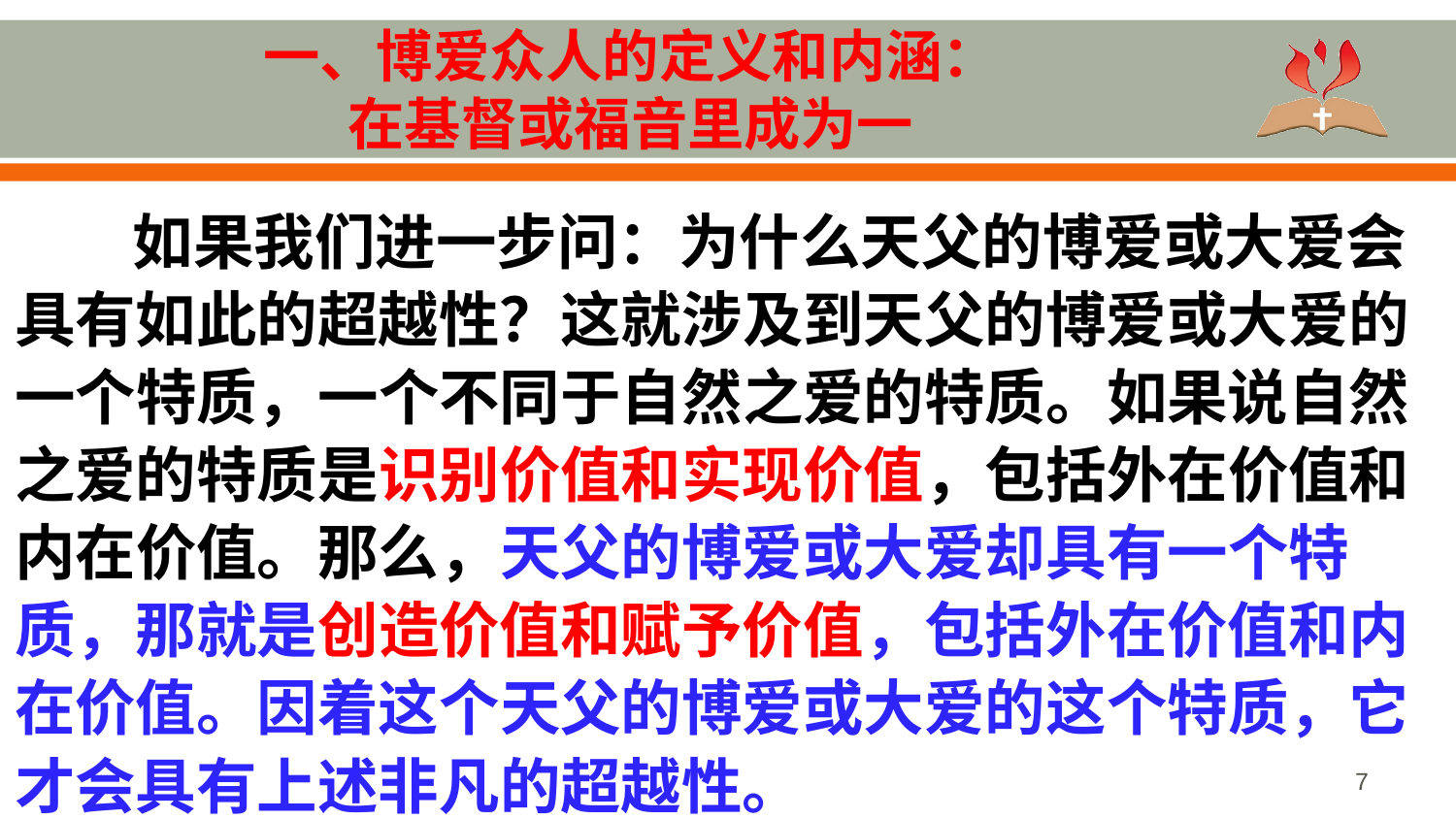

# 一、博爱众人的定义和内涵： 在基督或福音里成为一
如果我们进一步问：为什么天父的博爱或大爱会具有如此的超越性？这就涉及到天父的博爱或大爱的一个特质，一个不同于自然之爱的特质。如果说自然之爱的特质是识别价值和实现价值，包括外在价值和内在价值。那么，天父的博爱或大爱却具有一个特质，那就是创造价值和赋予价值，包括外在价值和内在价值。因着这个天父的博爱或大爱的这个特质，它才会具有上述非凡的超越性。

7